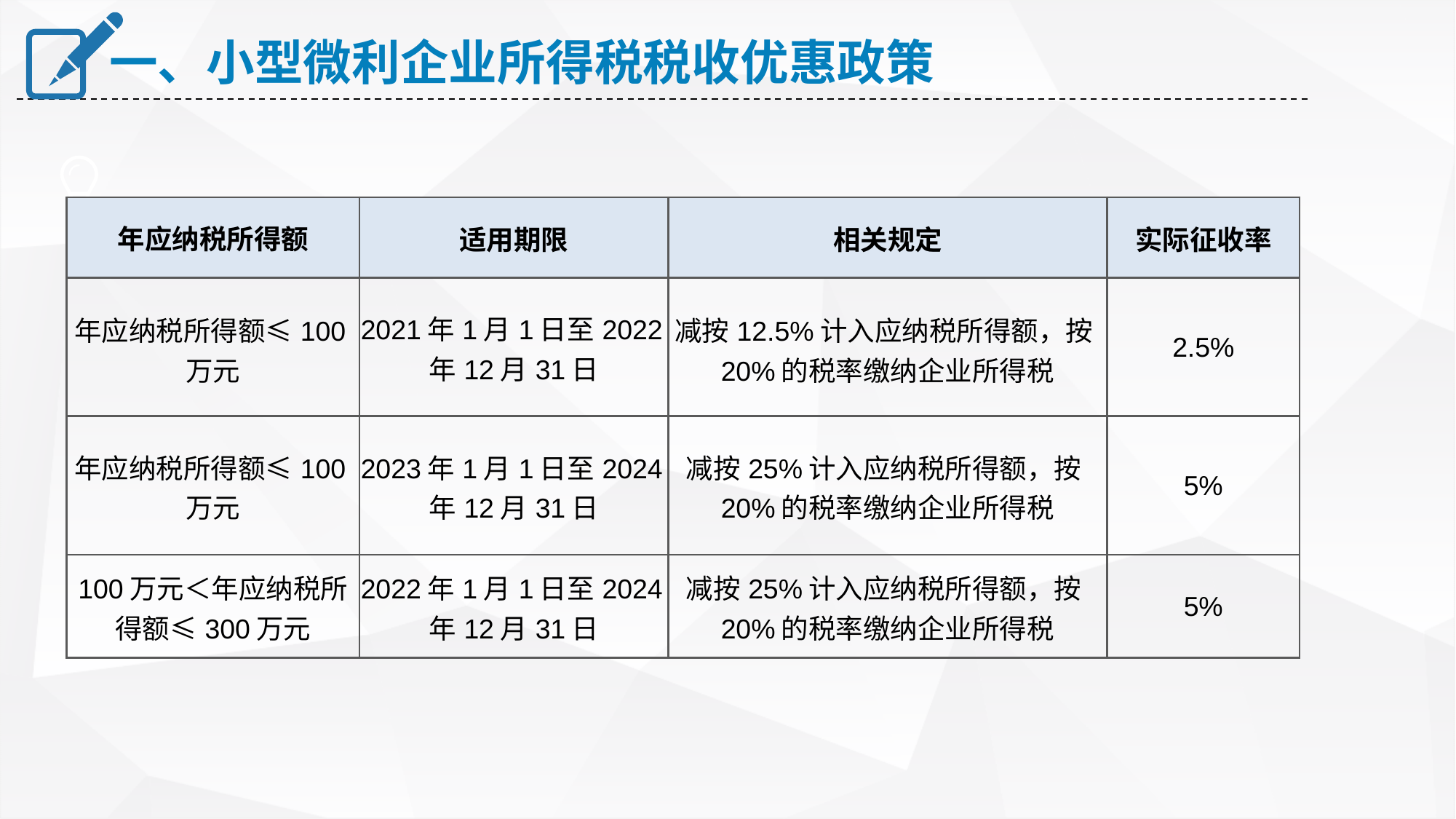

一、小型微利企业所得税税收优惠政策

| 年应纳税所得额 | 适用期限 | 相关规定 | 实际征收率 |
| --- | --- | --- | --- |
| 年应纳税所得额≤100万元 | 2021年1月1日至2022年12月31日 | 减按12.5%计入应纳税所得额，按20%的税率缴纳企业所得税 | 2.5% |
| 年应纳税所得额≤100万元 | 2023年1月1日至2024年12月31日 | 减按25%计入应纳税所得额，按20%的税率缴纳企业所得税 | 5% |
| 100万元＜年应纳税所得额≤300万元 | 2022年1月1日至2024年12月31日 | 减按25%计入应纳税所得额，按20%的税率缴纳企业所得税 | 5% |